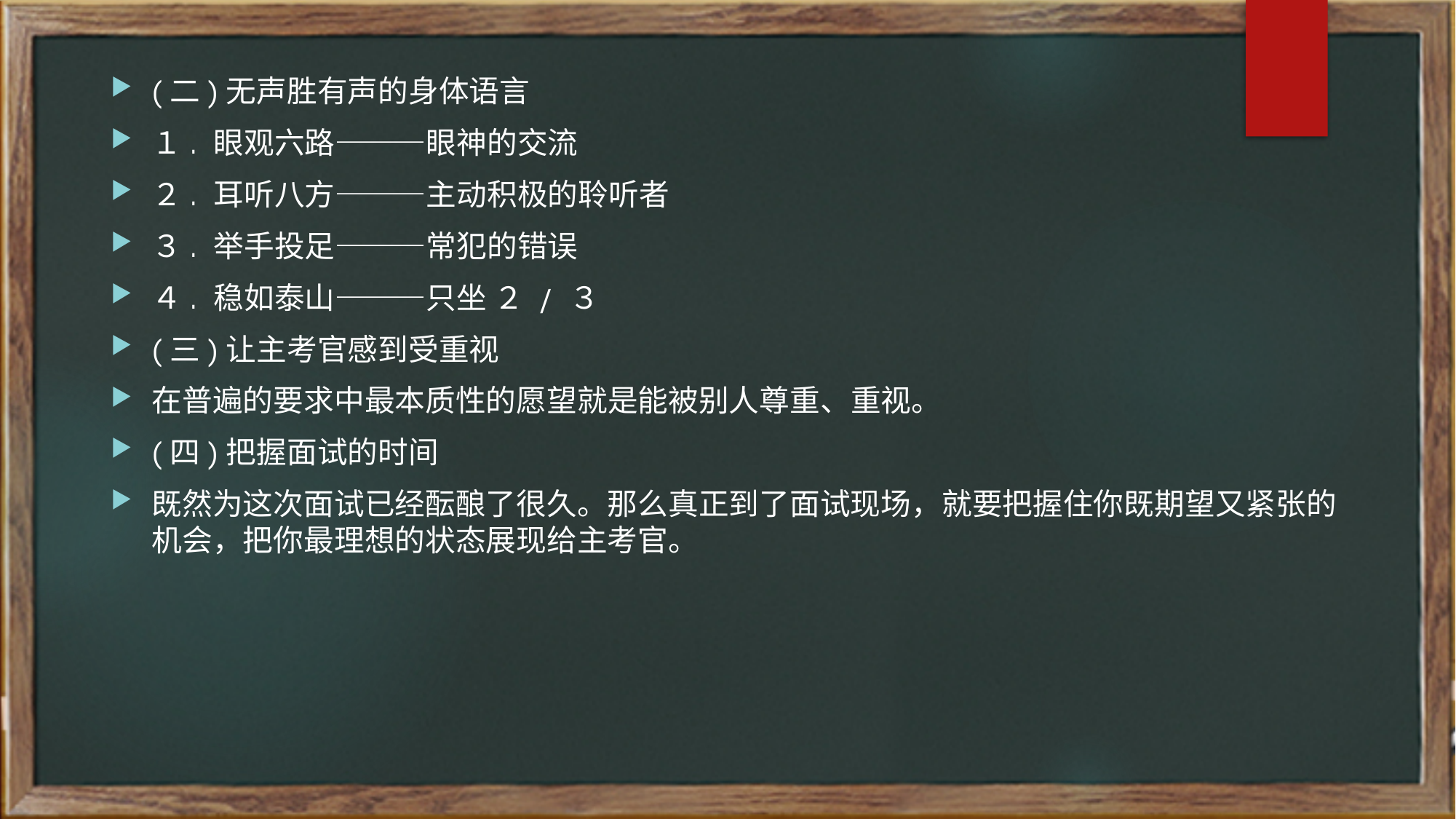

(二)无声胜有声的身体语言
１. 眼观六路———眼神的交流
２. 耳听八方———主动积极的聆听者
３. 举手投足———常犯的错误
４. 稳如泰山———只坐 ２ / ３
(三)让主考官感到受重视
在普遍的要求中最本质性的愿望就是能被别人尊重、重视。
(四)把握面试的时间
既然为这次面试已经酝酿了很久。那么真正到了面试现场，就要把握住你既期望又紧张的机会，把你最理想的状态展现给主考官。